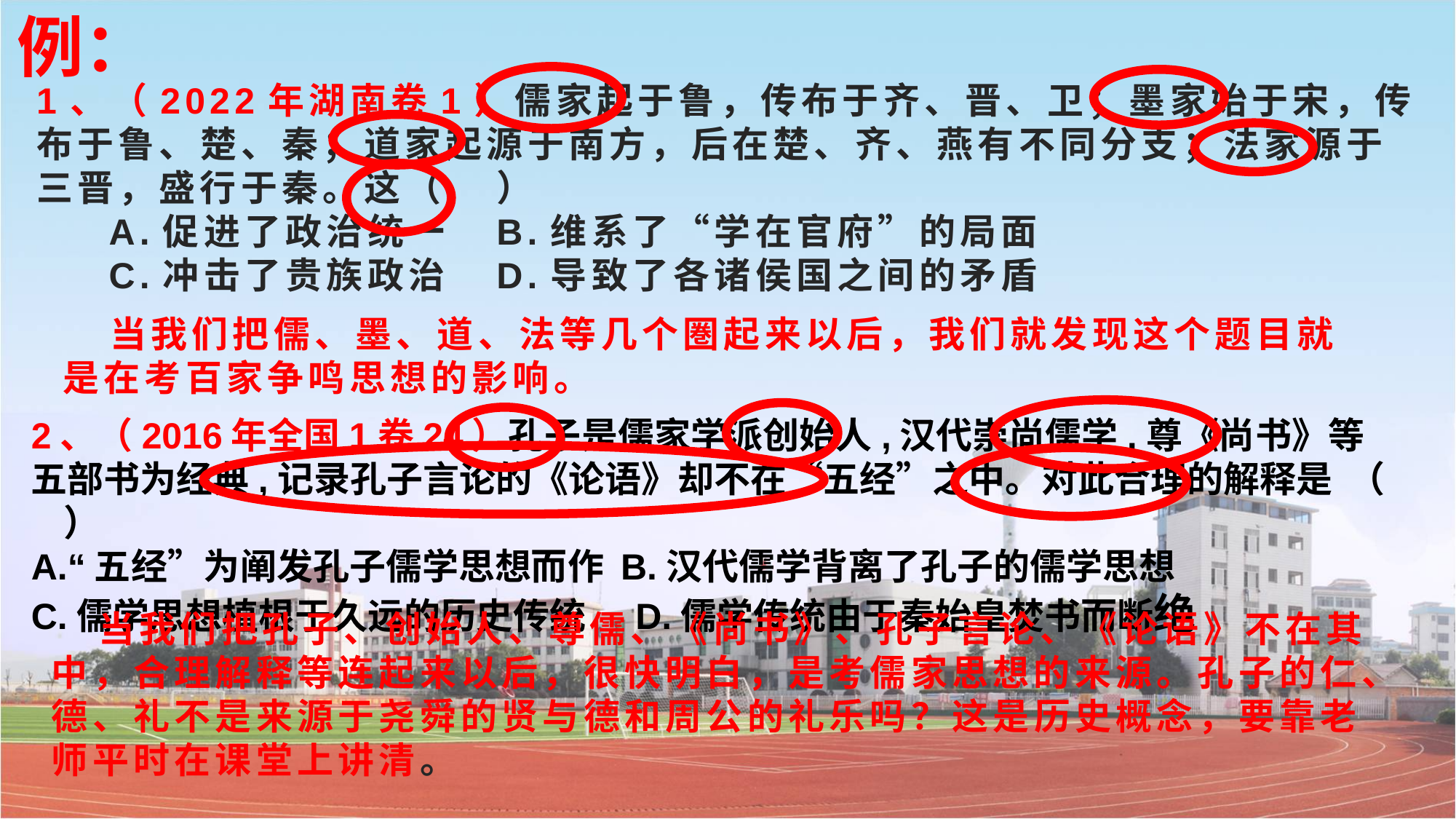

例：
# 1、（2022年湖南卷1）儒家起于鲁，传布于齐、晋、卫；墨家始于宋，传布于鲁、楚、秦；道家起源于南方，后在楚、齐、燕有不同分支；法家源于三晋，盛行于秦。这（    ） A.促进了政治统一   B.维系了“学在官府”的局面 C.冲击了贵族政治   D.导致了各诸侯国之间的矛盾

   当我们把儒、墨、道、法等几个圏起来以后，我们就发现这个题目就是在考百家争鸣思想的影响。

2、（2016年全国1卷24）孔子是儒家学派创始人,汉代崇尚儒学,尊《尚书》等五部书为经典,记录孔子言论的《论语》却不在“五经”之中。对此合理的解释是  （      ）
A.“五经”为阐发孔子儒学思想而作 B.汉代儒学背离了孔子的儒学思想
C.儒学思想植根于久远的历史传统     D.儒学传统由于秦始皇焚书而断绝

   当我们把孔子、创始人、尊儒、《尚书》、孔子言论、《论语》不在其中，合理解释等连起来以后，很快明白，是考儒家思想的来源。孔子的仁、德、礼不是来源于尧舜的贤与德和周公的礼乐吗？这是历史概念，要靠老师平时在课堂上讲清。